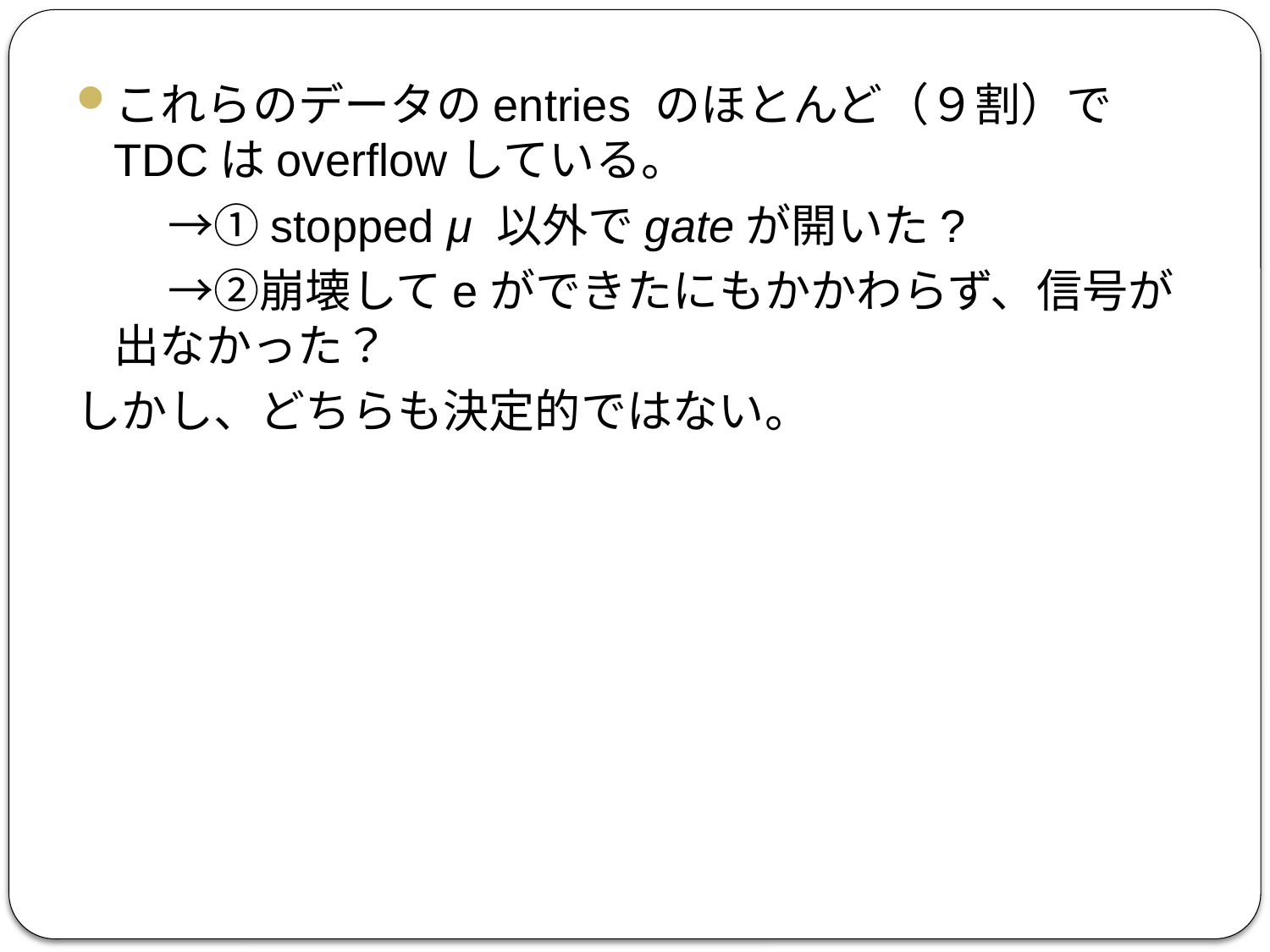

これらのデータのentries のほとんど（９割）でTDCはoverflowしている。
　　→①stopped μ 以外でgateが開いた?
　　→②崩壊してeができたにもかかわらず、信号が出なかった？
しかし、どちらも決定的ではない。